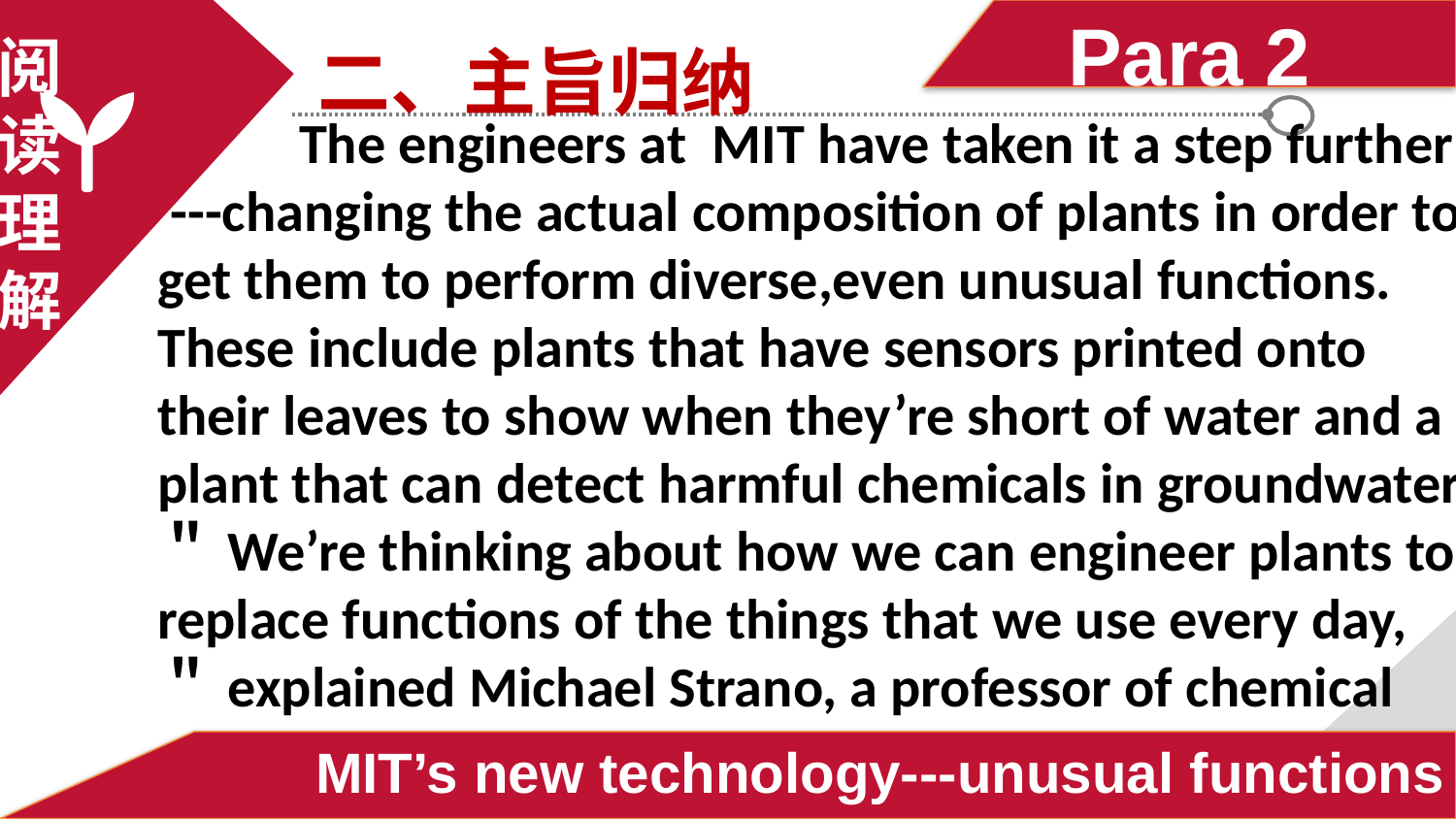

Para 2
二、主旨归纳
阅
读
理
解

           The engineers at  MIT have taken it a step further   ---changing the actual composition of plants in order to get them to perform diverse,even unusual functions. These include plants that have sensors printed onto their leaves to show when they’re short of water and a plant that can detect harmful chemicals in groundwater. ＂We’re thinking about how we can engineer plants to replace functions of the things that we use every day,＂explained Michael Strano, a professor of chemical engineering at MIT.
MIT’s new technology---unusual functions